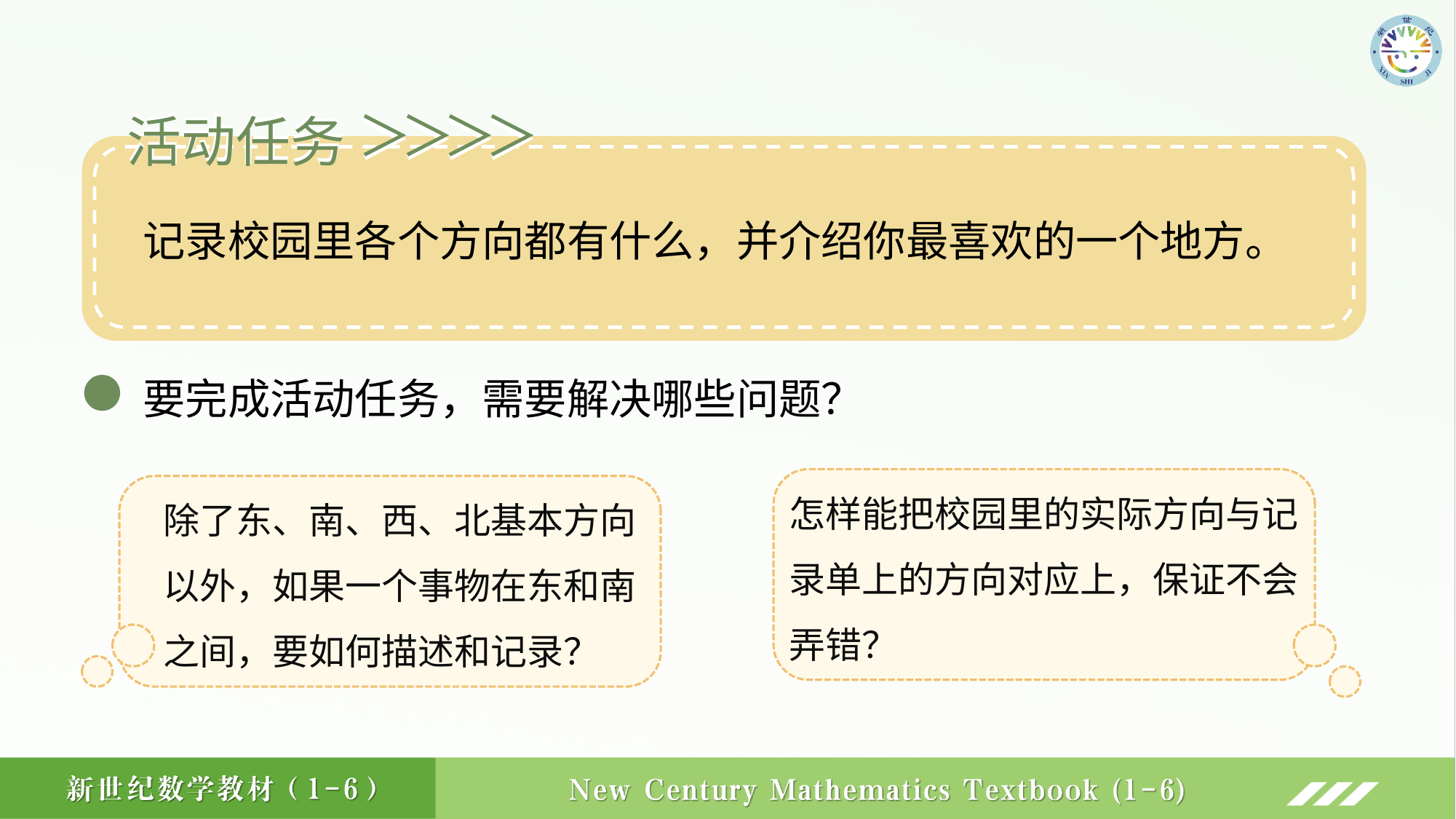

活动任务
＞＞＞＞
＞＞＞＞
活动任务

记录校园里各个方向都有什么，并介绍你最喜欢的一个地方。
要完成活动任务，需要解决哪些问题？

怎样能把校园里的实际方向与记录单上的方向对应上，保证不会弄错？

除了东、南、西、北基本方向以外，如果一个事物在东和南之间，要如何描述和记录？